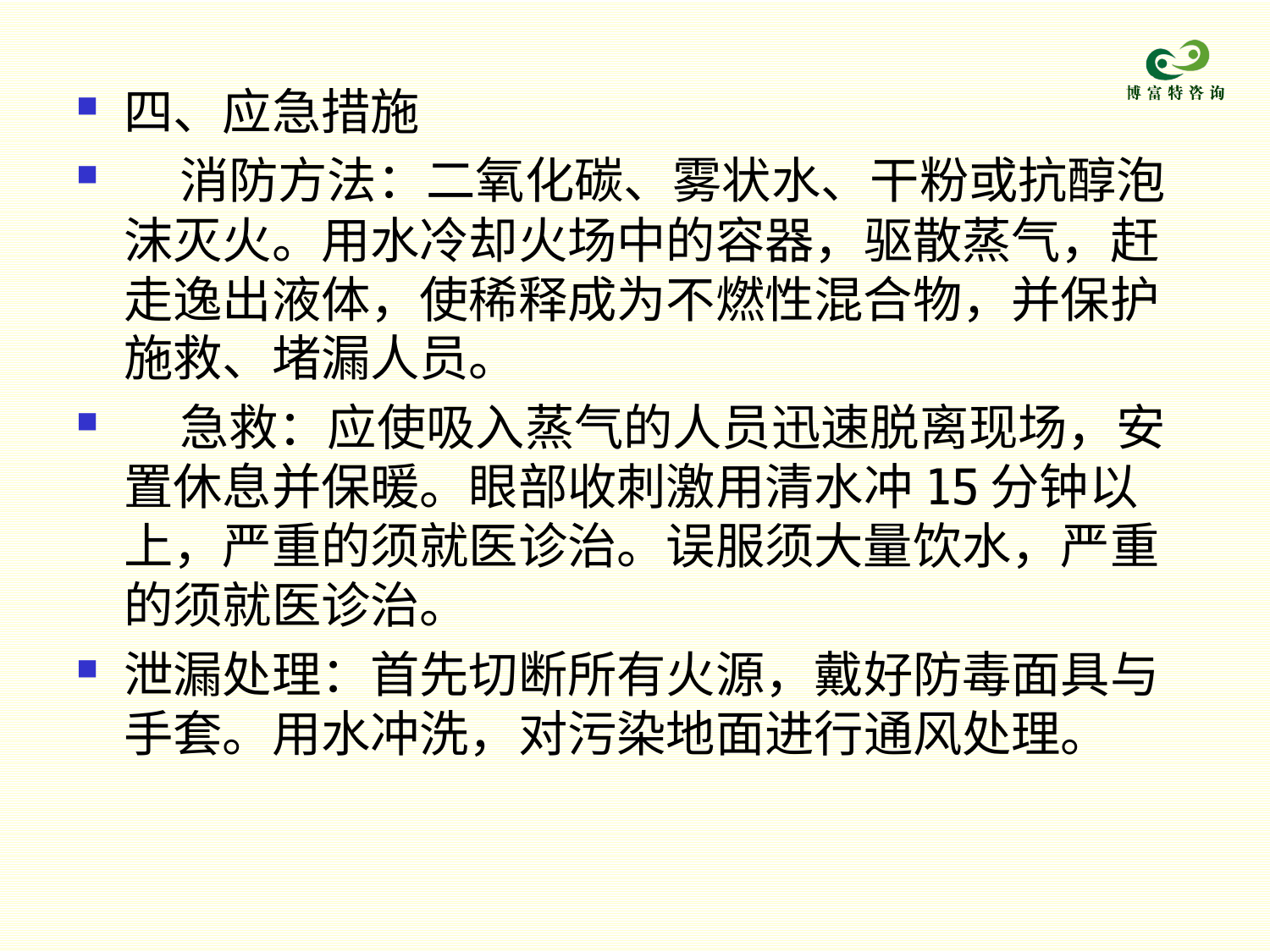

四、应急措施
    消防方法：二氧化碳、雾状水、干粉或抗醇泡沫灭火。用水冷却火场中的容器，驱散蒸气，赶走逸出液体，使稀释成为不燃性混合物，并保护施救、堵漏人员。
    急救：应使吸入蒸气的人员迅速脱离现场，安置休息并保暖。眼部收刺激用清水冲15分钟以上，严重的须就医诊治。误服须大量饮水，严重的须就医诊治。
泄漏处理：首先切断所有火源，戴好防毒面具与手套。用水冲洗，对污染地面进行通风处理。